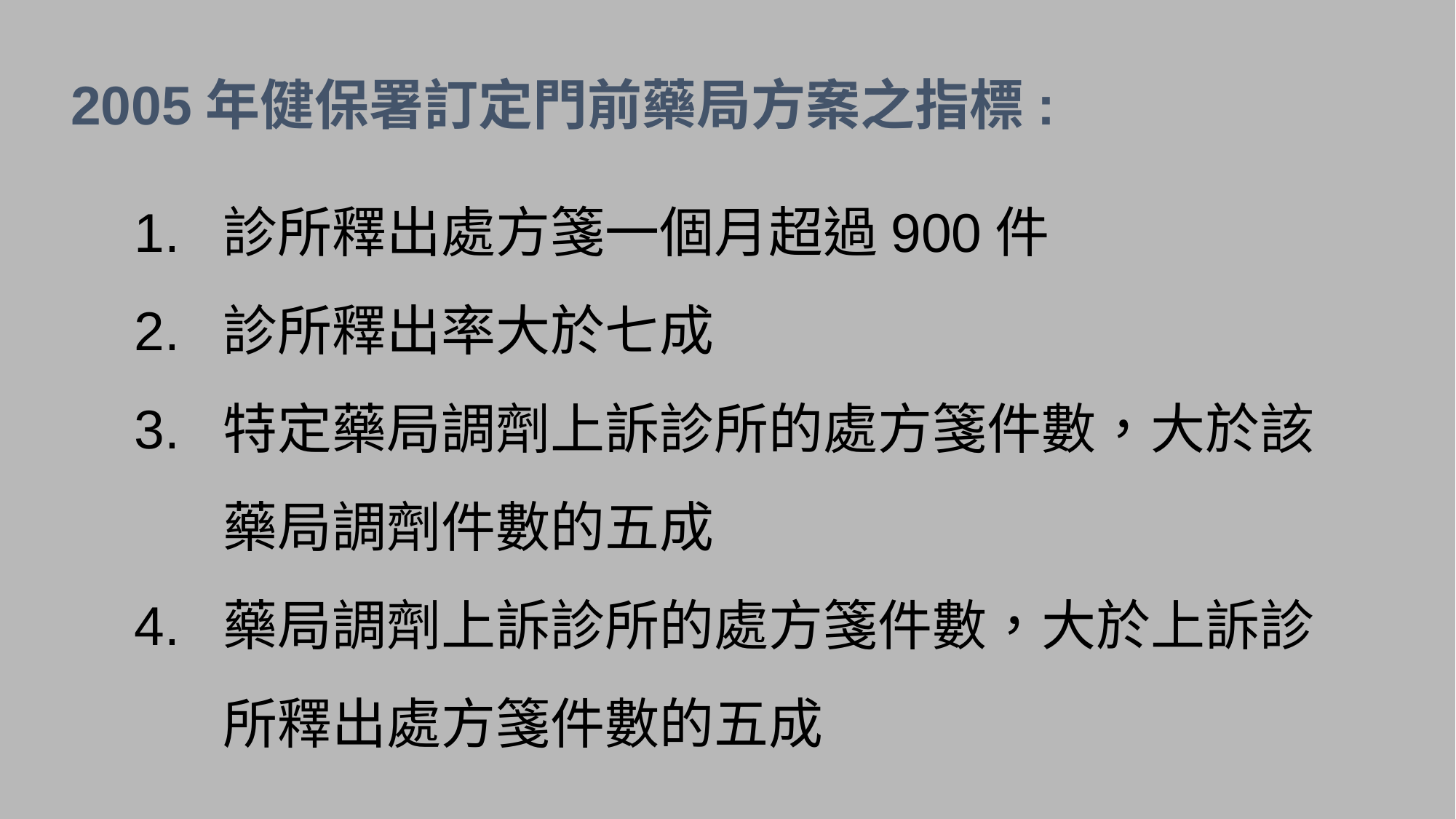

2005年健保署訂定門前藥局方案之指標:
診所釋出處方箋一個月超過900件
診所釋出率大於七成
特定藥局調劑上訴診所的處方箋件數，大於該藥局調劑件數的五成
藥局調劑上訴診所的處方箋件數，大於上訴診所釋出處方箋件數的五成